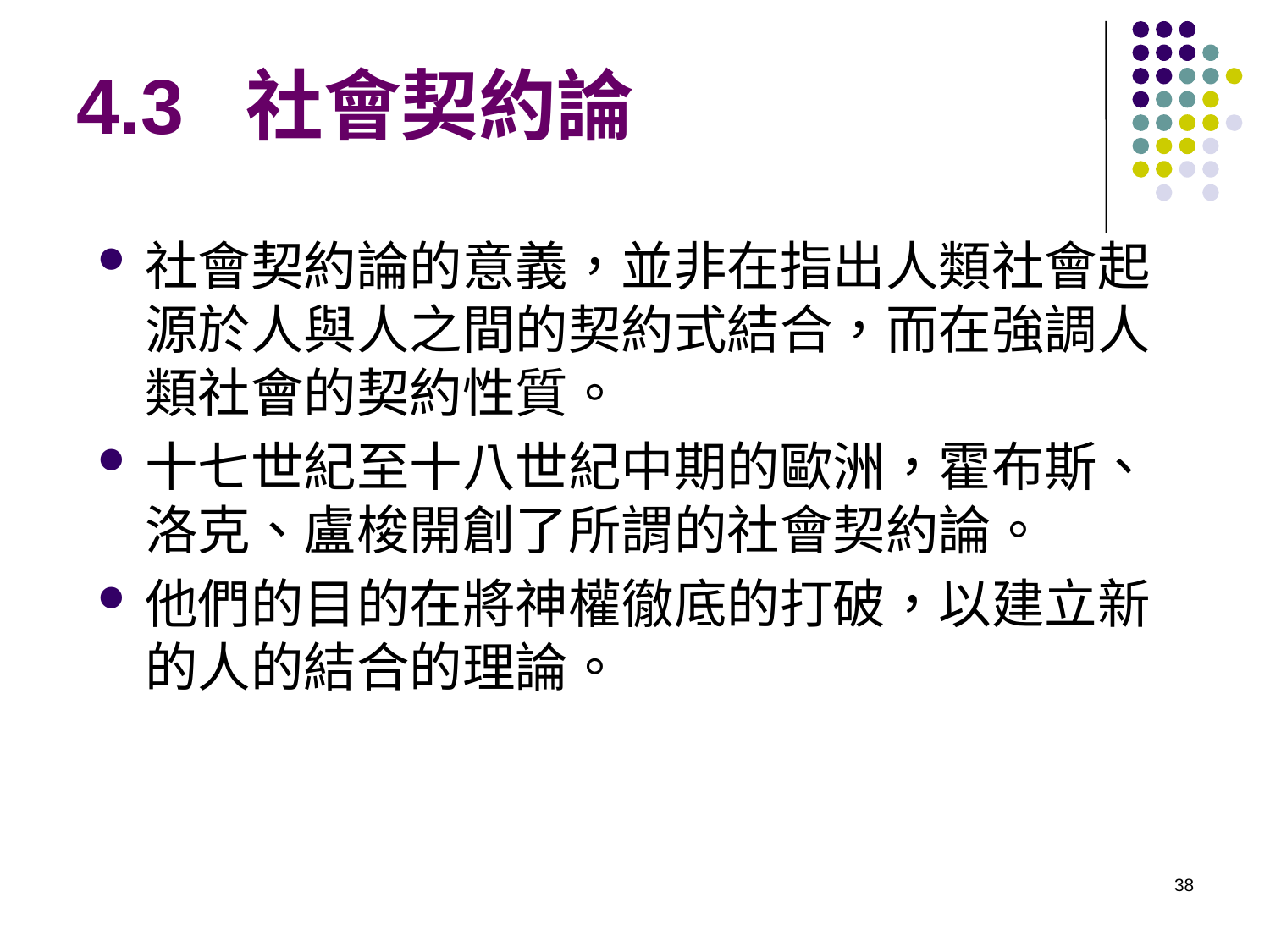

# 4.3  社會契約論
社會契約論的意義，並非在指出人類社會起源於人與人之間的契約式結合，而在強調人類社會的契約性質。
十七世紀至十八世紀中期的歐洲，霍布斯、洛克、盧梭開創了所謂的社會契約論。
他們的目的在將神權徹底的打破，以建立新的人的結合的理論。

38